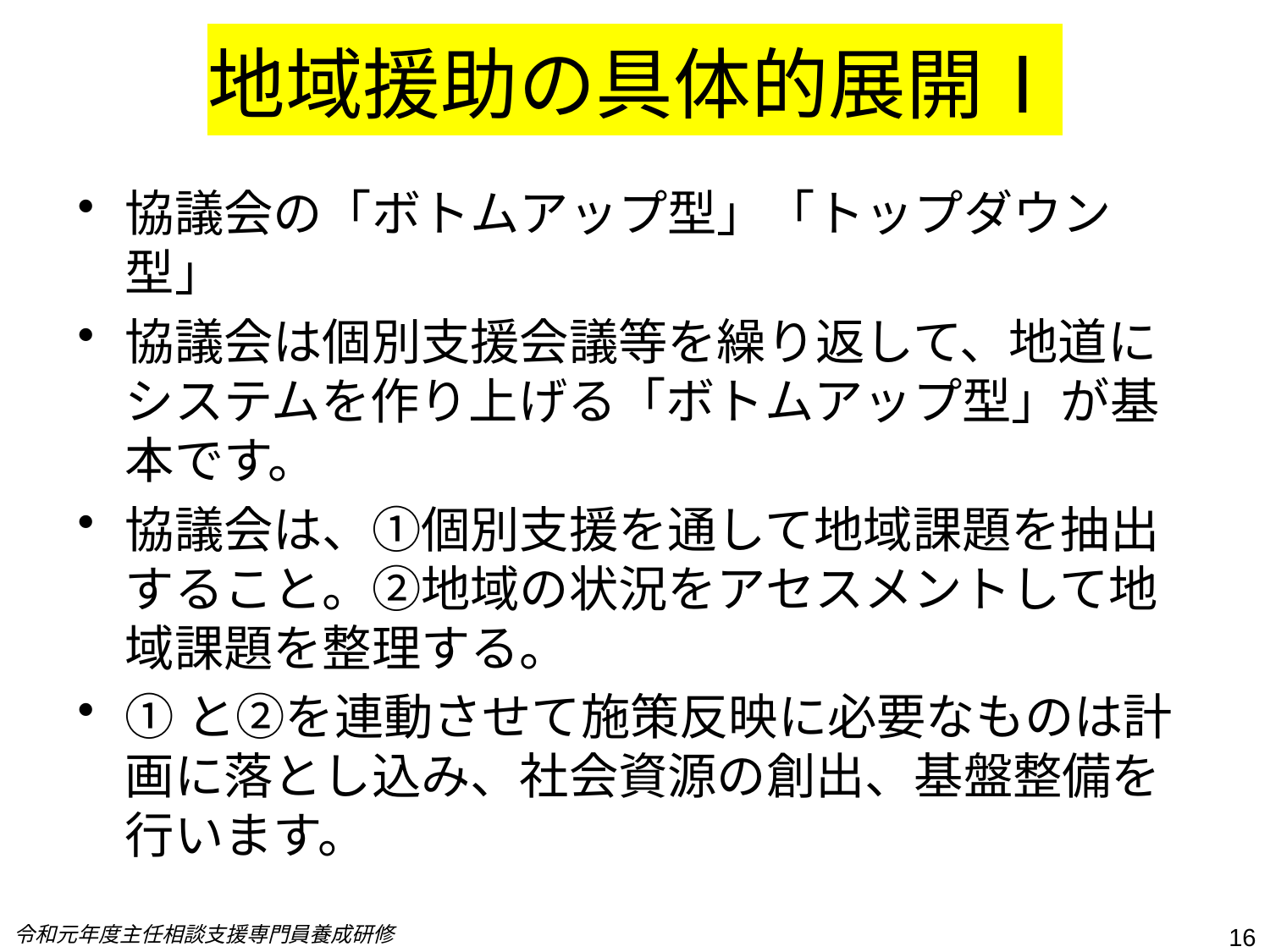

# 地域援助の具体的展開Ⅰ
協議会の「ボトムアップ型」「トップダウン型」
協議会は個別支援会議等を繰り返して、地道にシステムを作り上げる「ボトムアップ型」が基本です。
協議会は、①個別支援を通して地域課題を抽出すること。②地域の状況をアセスメントして地域課題を整理する。
①と②を連動させて施策反映に必要なものは計画に落とし込み、社会資源の創出、基盤整備を行います。
令和元年度主任相談支援専門員養成研修
16